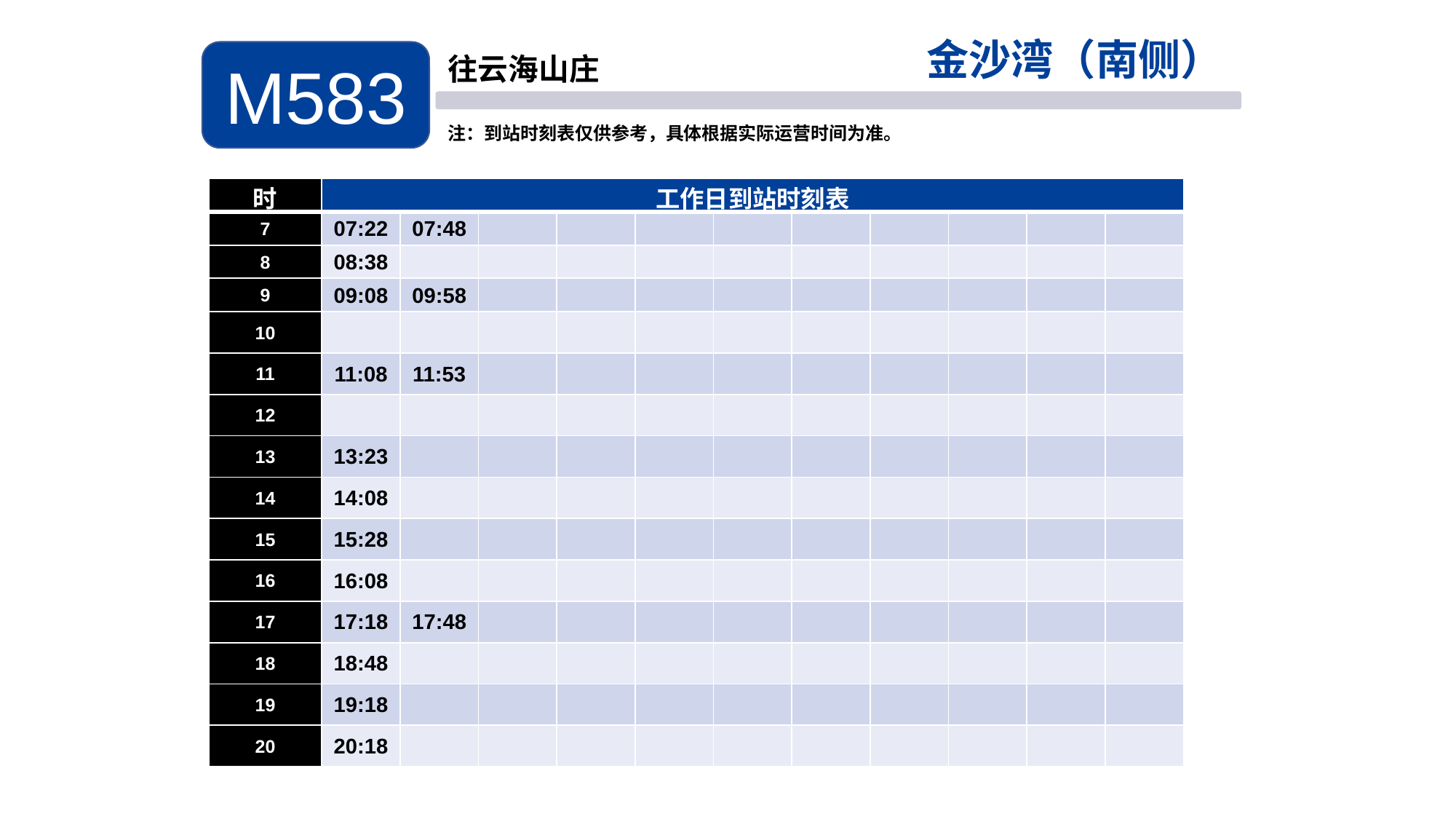

金沙湾（南侧）
M583
往云海山庄

注：到站时刻表仅供参考，具体根据实际运营时间为准。
| 时 | 工作日到站时刻表 |  |  |  |  |  |  |  |  |  |  |
| --- | --- | --- | --- | --- | --- | --- | --- | --- | --- | --- | --- |
| 7 | 07:22 | 07:48 |  |  |  |  |  |  |  |  |  |
| 8 | 08:38 |  |  |  |  |  |  |  |  |  |  |
| 9 | 09:08 | 09:58 |  |  |  |  |  |  |  |  |  |
| 10 |  |  |  |  |  |  |  |  |  |  |  |
| 11 | 11:08 | 11:53 |  |  |  |  |  |  |  |  |  |
| 12 |  |  |  |  |  |  |  |  |  |  |  |
| 13 | 13:23 |  |  |  |  |  |  |  |  |  |  |
| 14 | 14:08 |  |  |  |  |  |  |  |  |  |  |
| 15 | 15:28 |  |  |  |  |  |  |  |  |  |  |
| 16 | 16:08 |  |  |  |  |  |  |  |  |  |  |
| 17 | 17:18 | 17:48 |  |  |  |  |  |  |  |  |  |
| 18 | 18:48 |  |  |  |  |  |  |  |  |  |  |
| 19 | 19:18 |  |  |  |  |  |  |  |  |  |  |
| 20 | 20:18 |  |  |  |  |  |  |  |  |  |  |